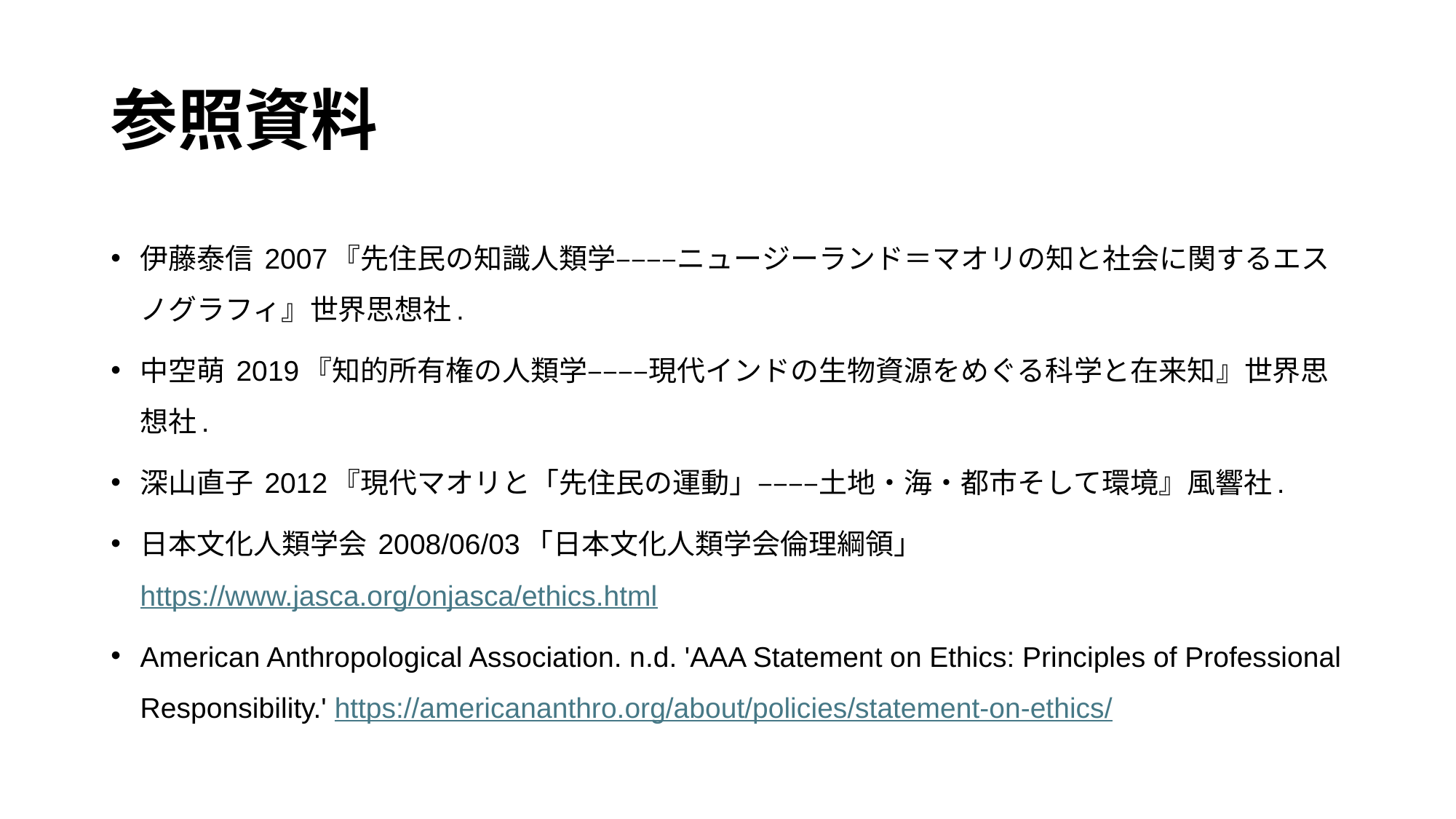

# 参照資料
伊藤泰信 2007『先住民の知識人類学––––ニュージーランド＝マオリの知と社会に関するエスノグラフィ』世界思想社.
中空萌 2019『知的所有権の人類学––––現代インドの生物資源をめぐる科学と在来知』世界思想社.
深山直子 2012『現代マオリと「先住民の運動」––––土地・海・都市そして環境』風響社.
日本文化人類学会 2008/06/03「日本文化人類学会倫理綱領」https://www.jasca.org/onjasca/ethics.html
American Anthropological Association. n.d. 'AAA Statement on Ethics: Principles of Professional Responsibility.' https://americananthro.org/about/policies/statement-on-ethics/